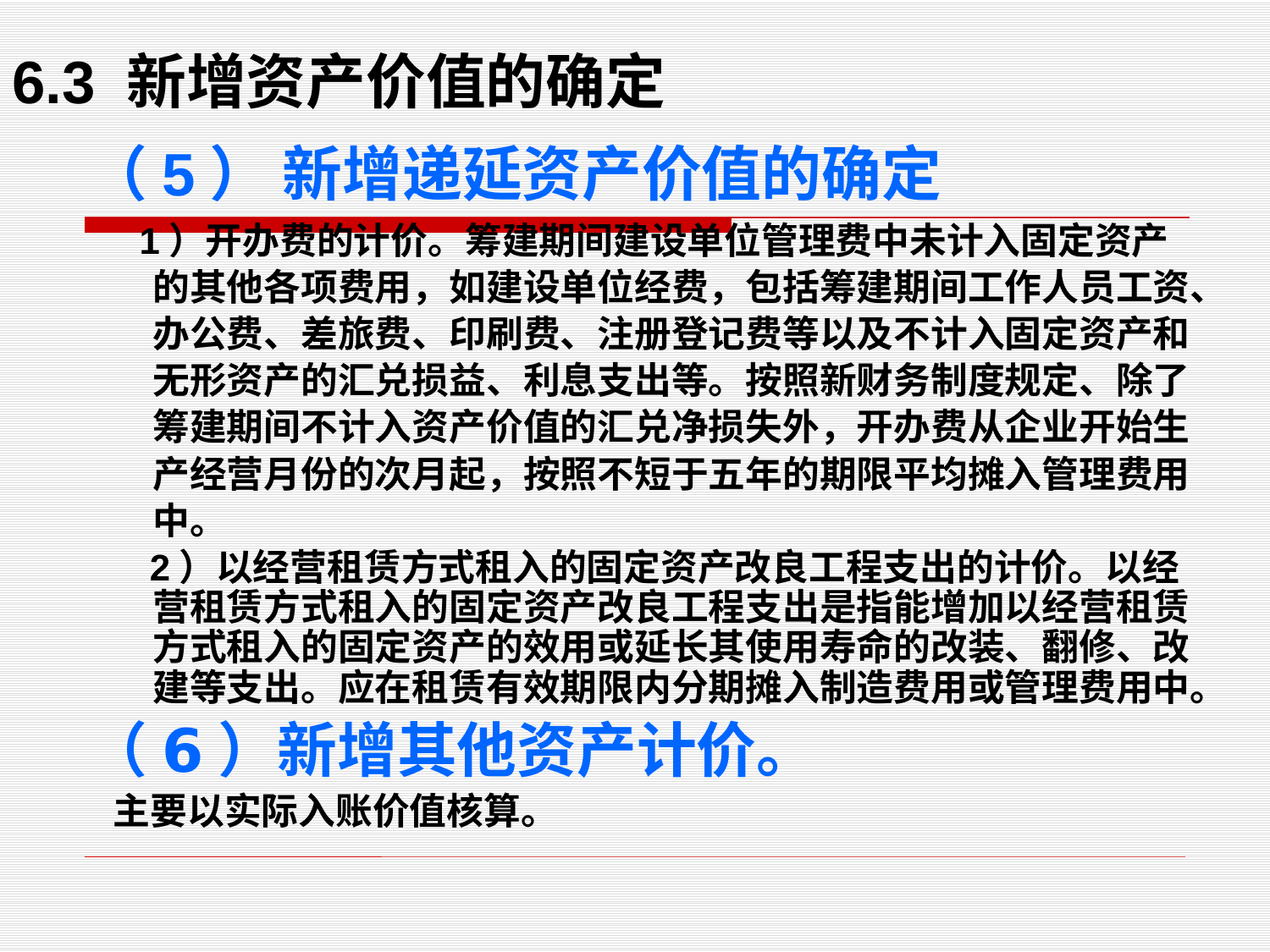

6.3 新增资产价值的确定
（5） 新增递延资产价值的确定
     1）开办费的计价。筹建期间建设单位管理费中未计入固定资产的其他各项费用，如建设单位经费，包括筹建期间工作人员工资、办公费、差旅费、印刷费、注册登记费等以及不计入固定资产和无形资产的汇兑损益、利息支出等。按照新财务制度规定、除了筹建期间不计入资产价值的汇兑净损失外，开办费从企业开始生产经营月份的次月起，按照不短于五年的期限平均摊入管理费用中。
      2）以经营租赁方式租入的固定资产改良工程支出的计价。以经营租赁方式租入的固定资产改良工程支出是指能增加以经营租赁方式租入的固定资产的效用或延长其使用寿命的改装、翻修、改建等支出。应在租赁有效期限内分期摊入制造费用或管理费用中。
（6）新增其他资产计价。
  主要以实际入账价值核算。